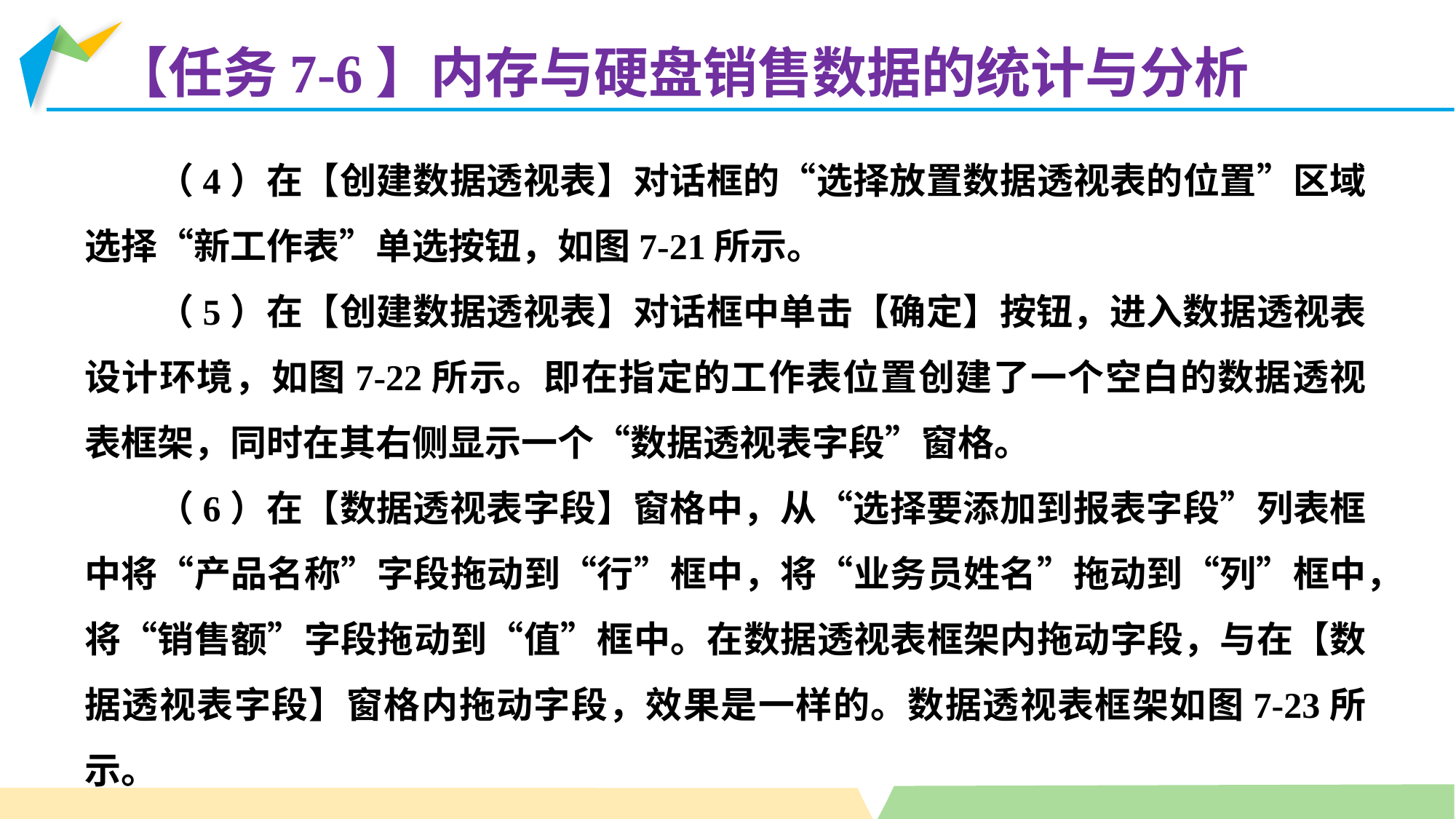

【任务7-6】内存与硬盘销售数据的统计与分析
（4）在【创建数据透视表】对话框的“选择放置数据透视表的位置”区域选择“新工作表”单选按钮，如图7-21所示。
（5）在【创建数据透视表】对话框中单击【确定】按钮，进入数据透视表设计环境，如图7-22所示。即在指定的工作表位置创建了一个空白的数据透视表框架，同时在其右侧显示一个“数据透视表字段”窗格。
（6）在【数据透视表字段】窗格中，从“选择要添加到报表字段”列表框中将“产品名称”字段拖动到“行”框中，将“业务员姓名”拖动到“列”框中，将“销售额”字段拖动到“值”框中。在数据透视表框架内拖动字段，与在【数据透视表字段】窗格内拖动字段，效果是一样的。数据透视表框架如图7-23所示。